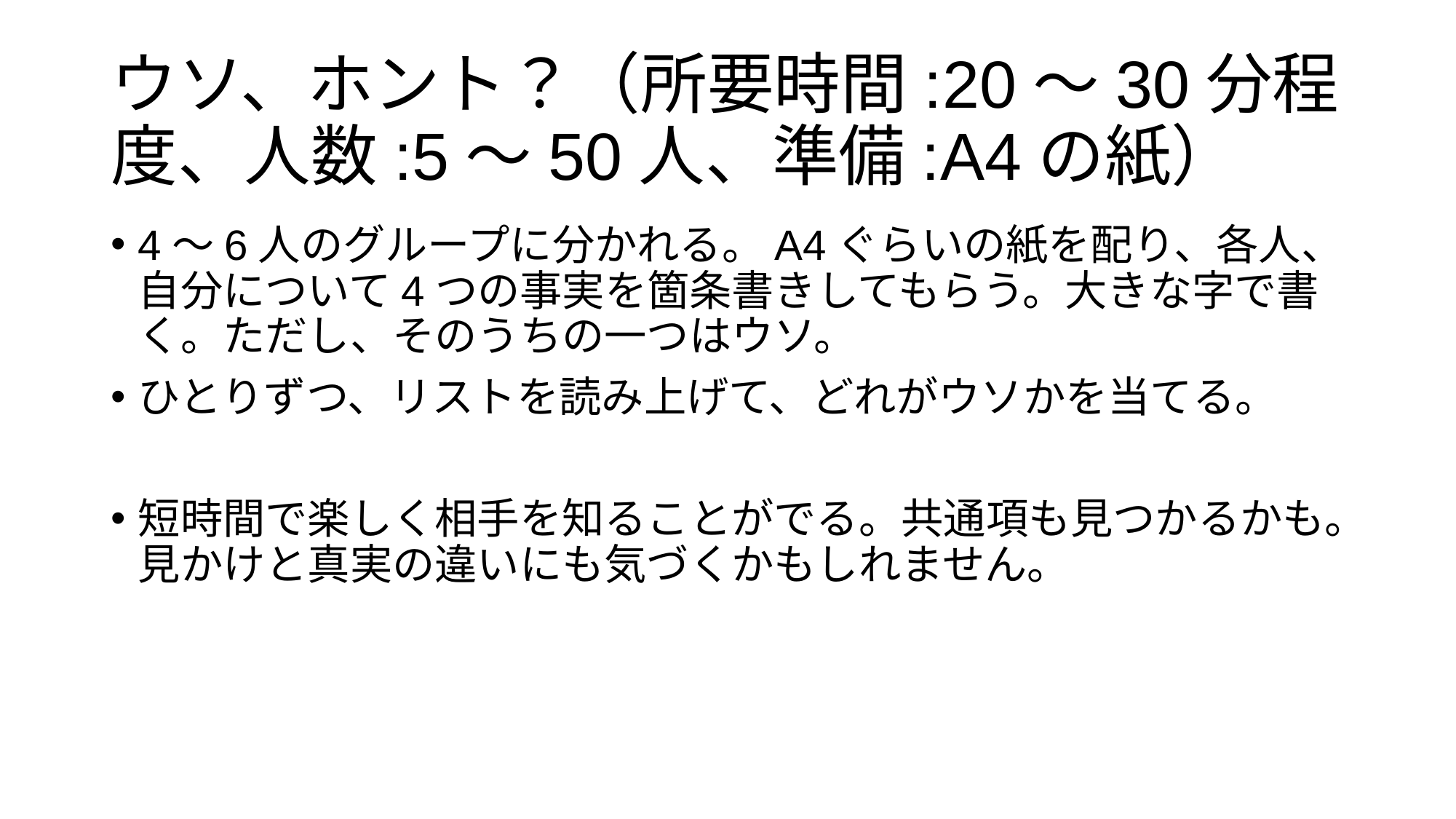

# ウソ、ホント？（所要時間:20～30分程度、人数:5～50人、準備:A4の紙）
4～6人のグループに分かれる。A4ぐらいの紙を配り、各人、自分について4つの事実を箇条書きしてもらう。大きな字で書く。ただし、そのうちの一つはウソ。
ひとりずつ、リストを読み上げて、どれがウソかを当てる。

短時間で楽しく相手を知ることがでる。共通項も見つかるかも。見かけと真実の違いにも気づくかもしれません。